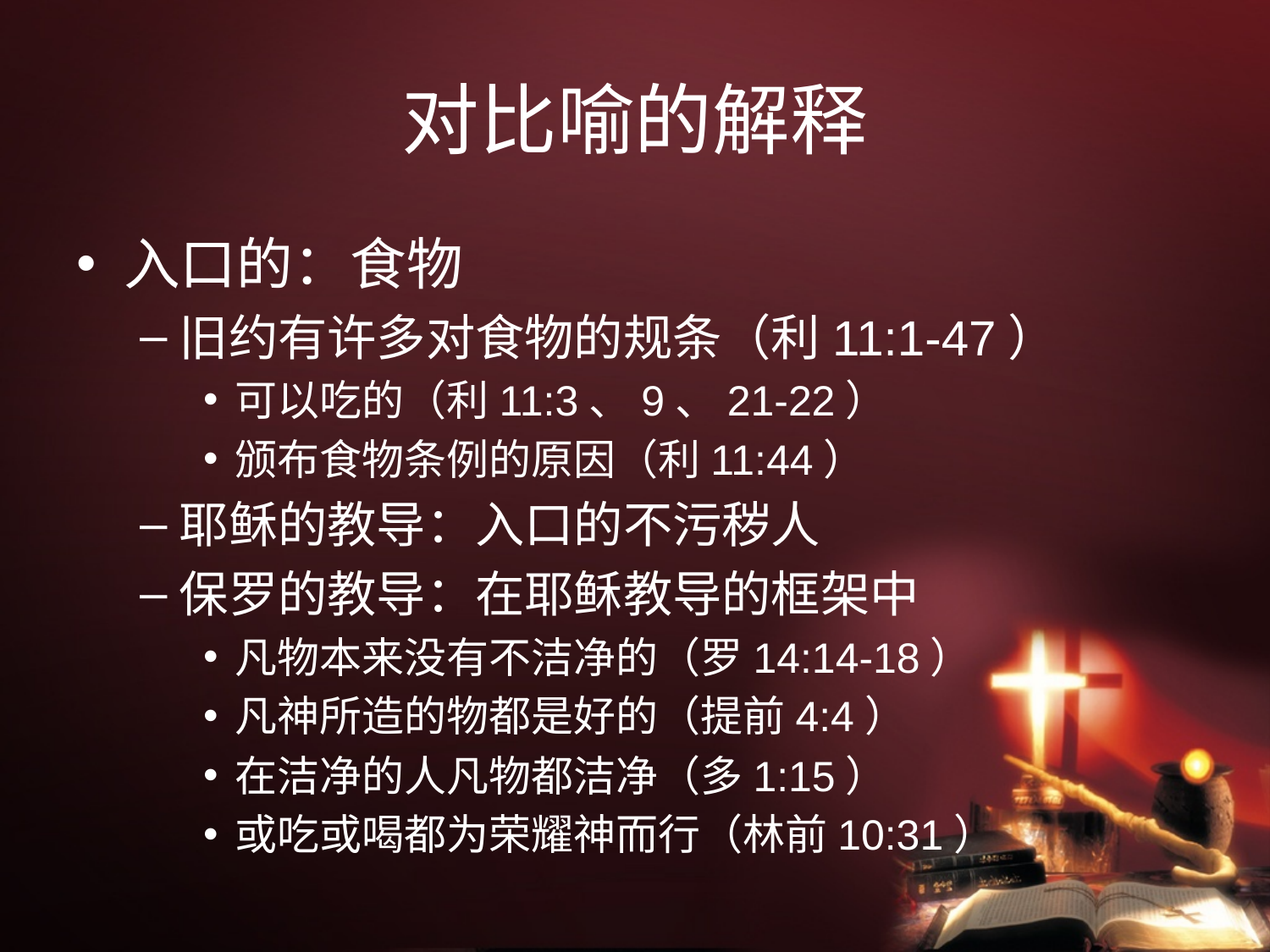

# 对比喻的解释
入口的：食物
旧约有许多对食物的规条（利11:1-47）
可以吃的（利11:3、9、21-22）
颁布食物条例的原因（利11:44）
耶稣的教导：入口的不污秽人
保罗的教导：在耶稣教导的框架中
凡物本来没有不洁净的（罗14:14-18）
凡神所造的物都是好的（提前4:4）
在洁净的人凡物都洁净（多1:15）
或吃或喝都为荣耀神而行（林前10:31）